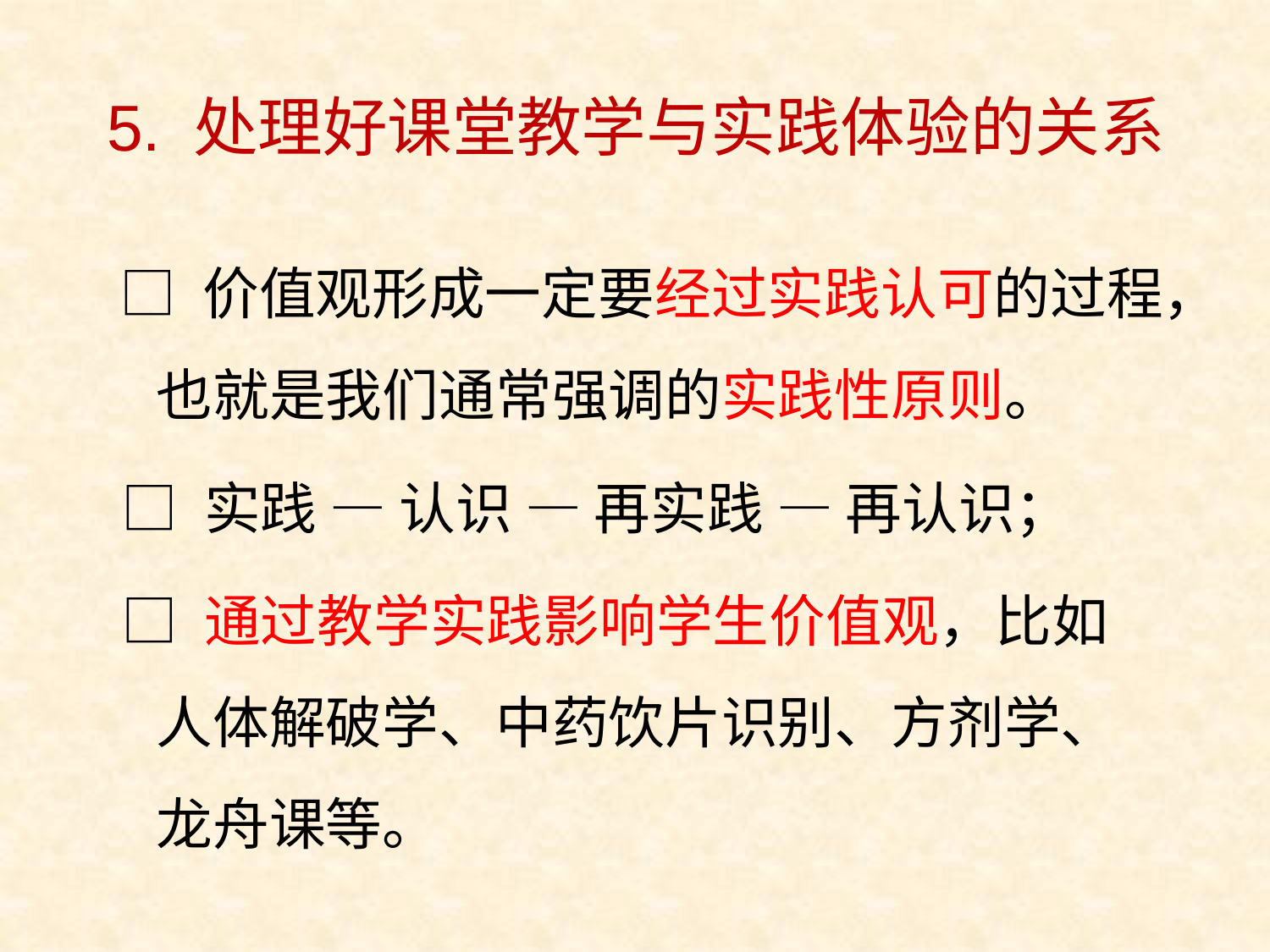

# 5. 处理好课堂教学与实践体验的关系
 □ 价值观形成一定要经过实践认可的过程，也就是我们通常强调的实践性原则。
 □ 实践 — 认识 — 再实践 — 再认识；
 □ 通过教学实践影响学生价值观，比如人体解破学、中药饮片识别、方剂学、龙舟课等。
92